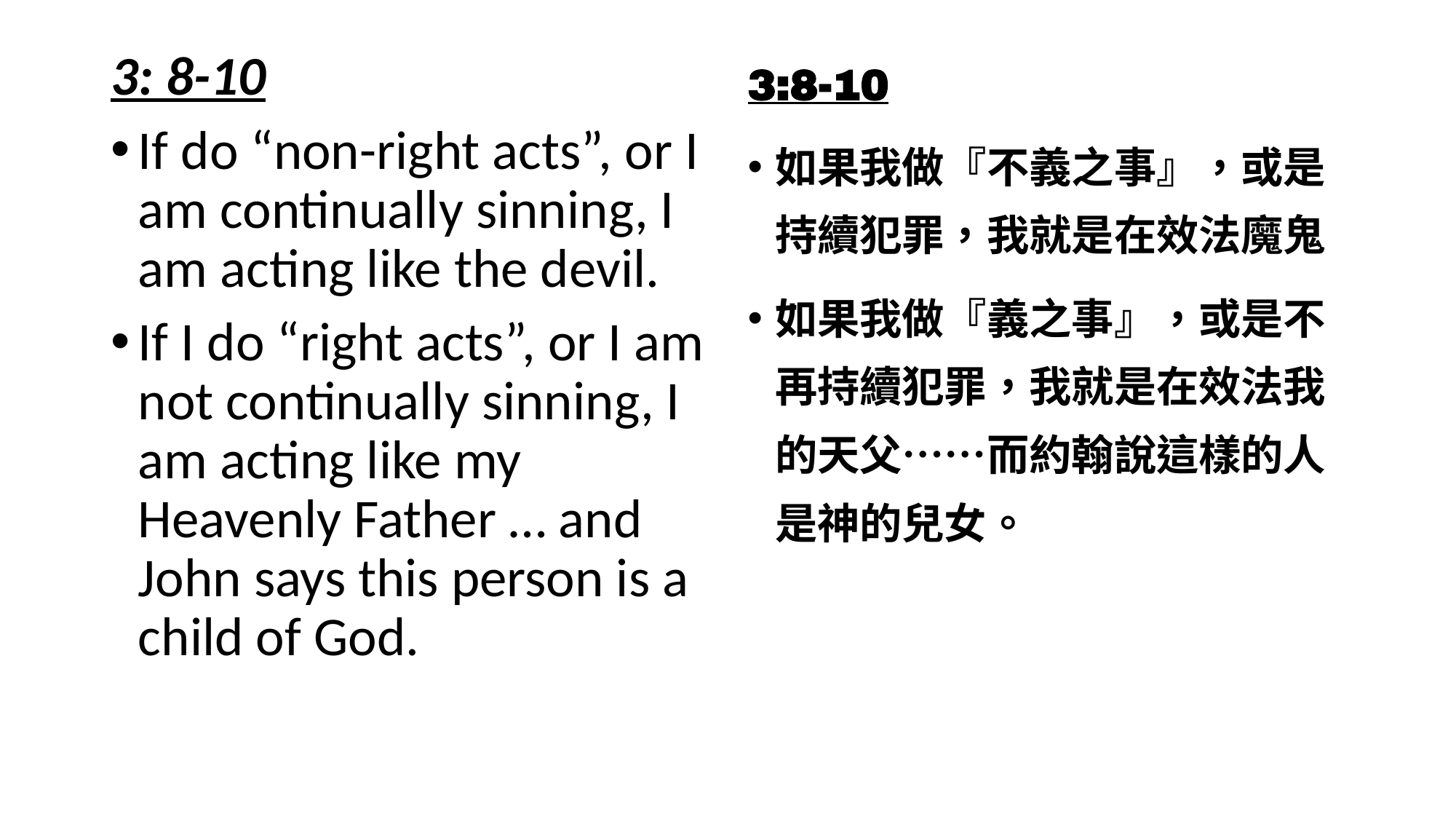

3:8-10
如果我做『不義之事』，或是持續犯罪，我就是在效法魔鬼
如果我做『義之事』，或是不再持續犯罪，我就是在效法我的天父……而約翰說這樣的人是神的兒女。

3: 8-10
If do “non-right acts”, or I am continually sinning, I am acting like the devil.
If I do “right acts”, or I am not continually sinning, I am acting like my Heavenly Father … and John says this person is a child of God.